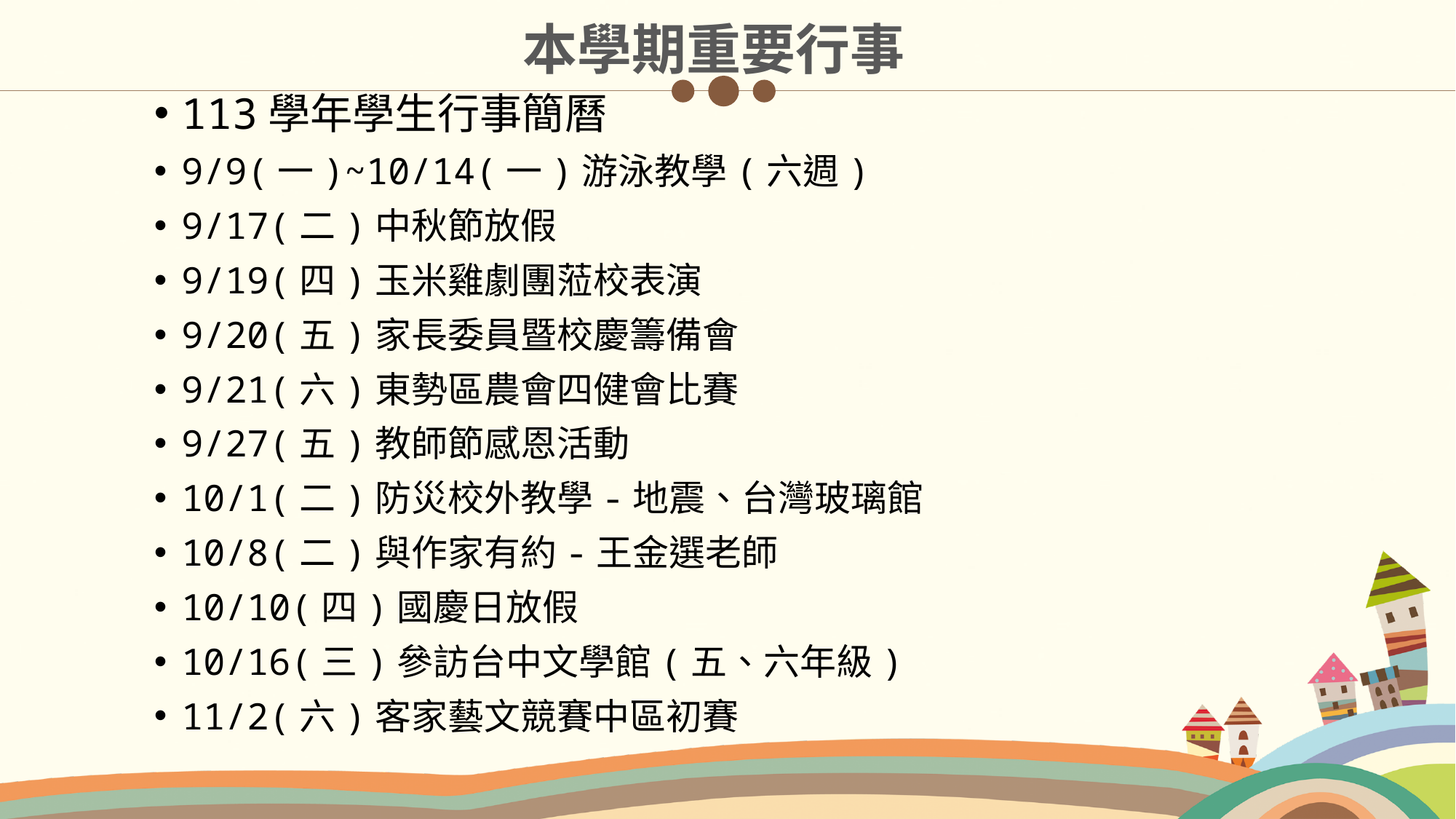

本學期重要行事
113學年學生行事簡曆
9/9(一)~10/14(一)游泳教學(六週)
9/17(二)中秋節放假
9/19(四)玉米雞劇團蒞校表演
9/20(五)家長委員暨校慶籌備會
9/21(六)東勢區農會四健會比賽
9/27(五)教師節感恩活動
10/1(二)防災校外教學-地震、台灣玻璃館
10/8(二)與作家有約-王金選老師
10/10(四)國慶日放假
10/16(三)參訪台中文學館(五、六年級)
11/2(六)客家藝文競賽中區初賽